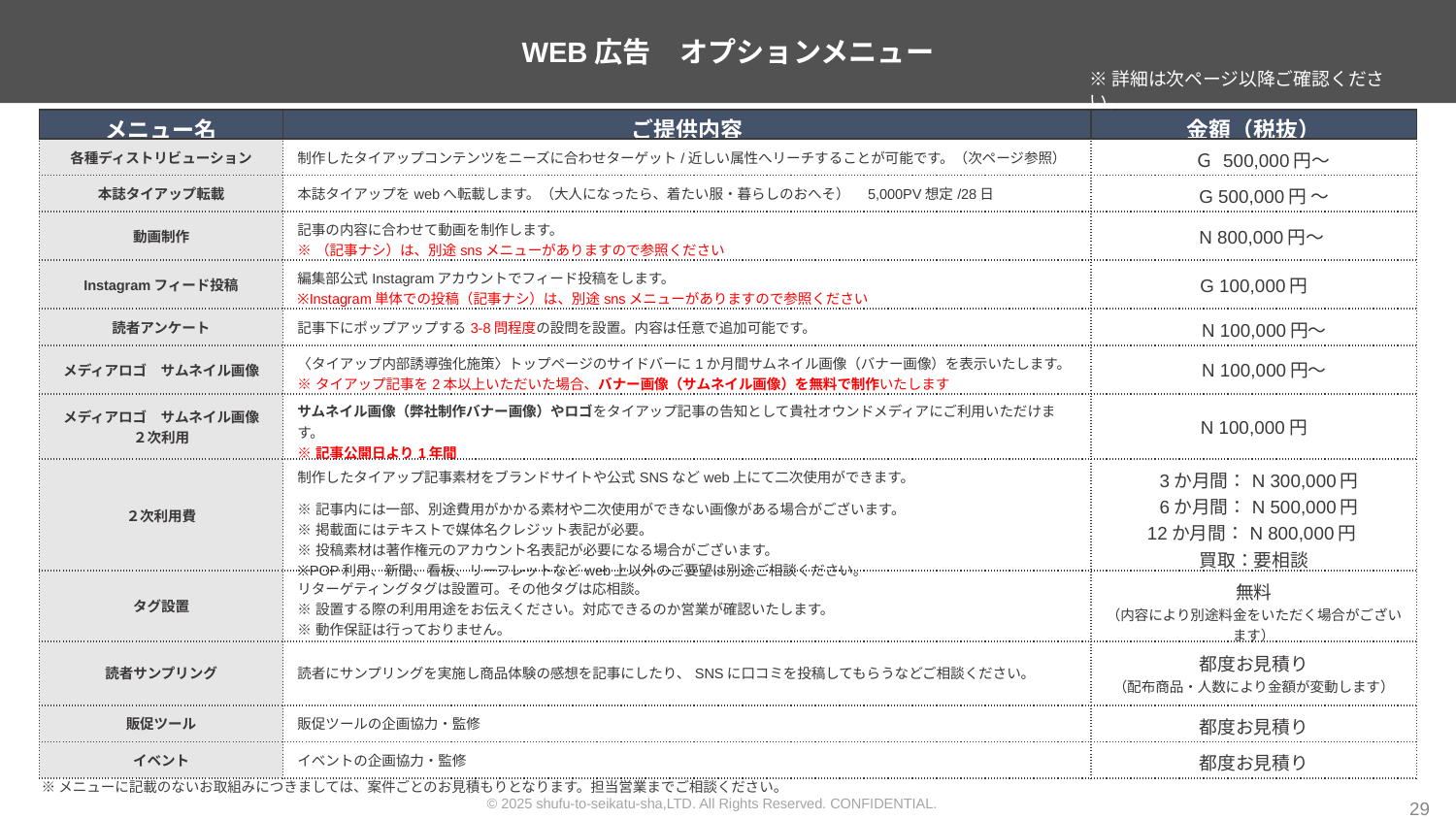

WEB広告　オプションメニュー
※詳細は次ページ以降ご確認ください。
| メニュー名 | ご提供内容 | 金額（税抜） |
| --- | --- | --- |
| 各種ディストリビューション | 制作したタイアップコンテンツをニーズに合わせターゲット/近しい属性へリーチすることが可能です。（次ページ参照） | Ｇ 500,000円～ |
| 本誌タイアップ転載 | 本誌タイアップをwebへ転載します。（大人になったら、着たい服・暮らしのおへそ）　5,000PV想定/28日 | G 500,000円 ～ |
| 動画制作 | 記事の内容に合わせて動画を制作します。 ※（記事ナシ）は、別途snsメニューがありますので参照ください | N 800,000円～ |
| Instagramフィード投稿 | 編集部公式Instagramアカウントでフィード投稿をします。 ※Instagram単体での投稿（記事ナシ）は、別途snsメニューがありますので参照ください | G 100,000円 |
| 読者アンケート | 記事下にポップアップする3-8問程度の設問を設置。内容は任意で追加可能です。 | N 100,000円～ |
| メディアロゴ　サムネイル画像 | 〈タイアップ内部誘導強化施策〉トップページのサイドバーに1か月間サムネイル画像（バナー画像）を表示いたします。 ※タイアップ記事を2本以上いただいた場合、バナー画像（サムネイル画像）を無料で制作いたします | N 100,000円～ |
| メディアロゴ　サムネイル画像 ２次利用 | サムネイル画像（弊社制作バナー画像）やロゴをタイアップ記事の告知として貴社オウンドメディアにご利用いただけます。 ※記事公開日より1年間 | N 100,000円 |
| ２次利用費 | 制作したタイアップ記事素材をブランドサイトや公式SNSなどweb上にて二次使用ができます。 ※記事内には一部、別途費用がかかる素材や二次使用ができない画像がある場合がございます。 ※掲載面にはテキストで媒体名クレジット表記が必要。 ※投稿素材は著作権元のアカウント名表記が必要になる場合がございます。 ※POP利用、新聞、看板、リーフレットなどweb上以外のご要望は別途ご相談ください。 | 3か月間：N 300,000円 6か月間：N 500,000円 12か月間：N 800,000円 買取：要相談 |
| タグ設置 | リターゲティングタグは設置可。その他タグは応相談。 ※設置する際の利用用途をお伝えください。対応できるのか営業が確認いたします。 ※動作保証は行っておりません。 | 無料 （内容により別途料金をいただく場合がございます） |
| 読者サンプリング | 読者にサンプリングを実施し商品体験の感想を記事にしたり、SNSに口コミを投稿してもらうなどご相談ください。 | 都度お見積り （配布商品・人数により金額が変動します） |
| 販促ツール | 販促ツールの企画協力・監修 | 都度お見積り |
| イベント | イベントの企画協力・監修 | 都度お見積り |
※メニューに記載のないお取組みにつきましては、案件ごとのお見積もりとなります。担当営業までご相談ください。
29